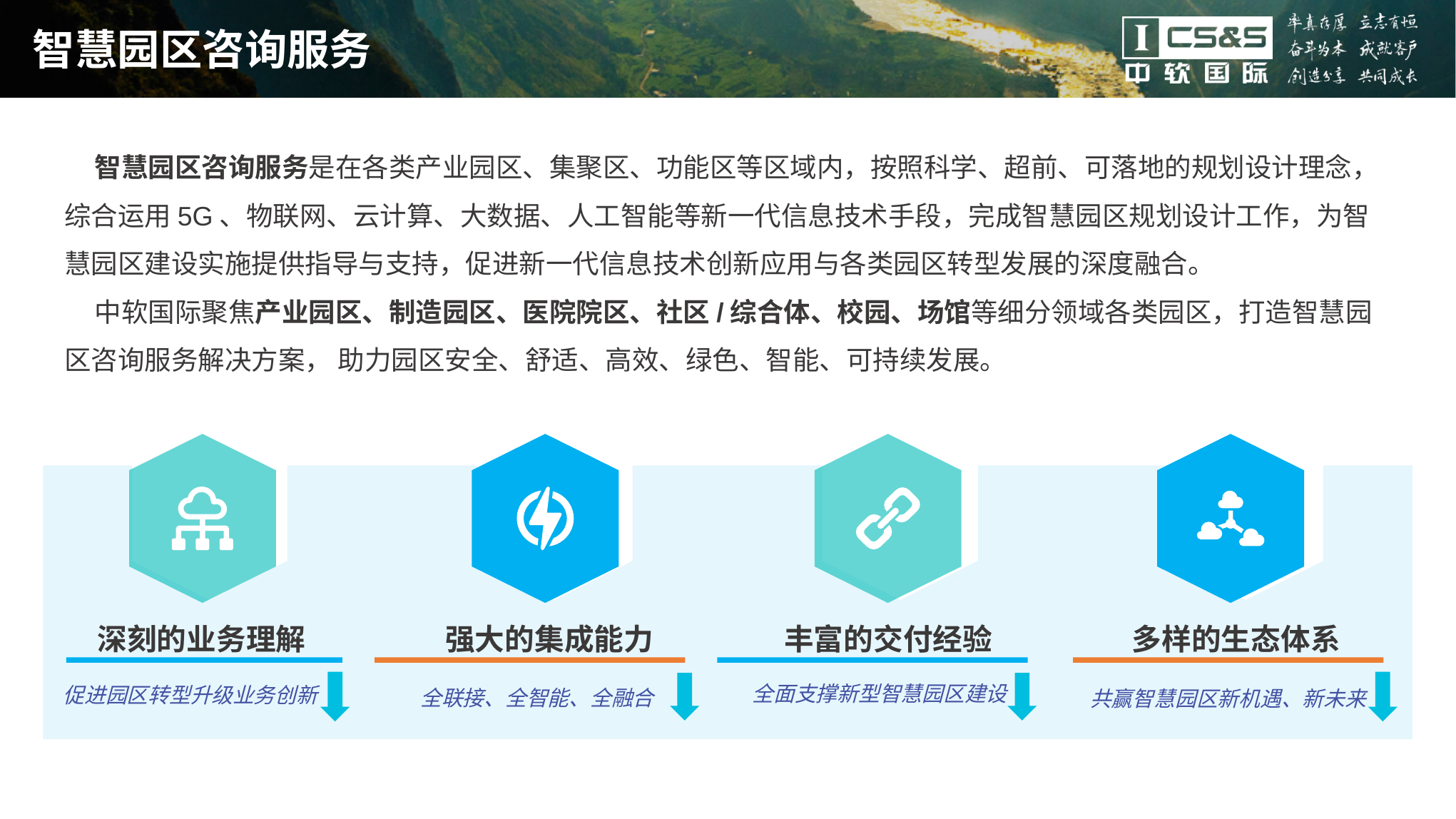

# 智慧园区咨询服务
    智慧园区咨询服务是在各类产业园区、集聚区、功能区等区域内，按照科学、超前、可落地的规划设计理念，综合运用5G、物联网、云计算、大数据、人工智能等新一代信息技术手段，完成智慧园区规划设计工作，为智慧园区建设实施提供指导与支持，促进新一代信息技术创新应用与各类园区转型发展的深度融合。
    中软国际聚焦产业园区、制造园区、医院院区、社区/综合体、校园、场馆等细分领域各类园区，打造智慧园区咨询服务解决方案， 助力园区安全、舒适、高效、绿色、智能、可持续发展。

深刻的业务理解
强大的集成能力
丰富的交付经验
多样的生态体系

全联接、全智能、全融合
全面支撑新型智慧园区建设
共赢智慧园区新机遇、新未来
促进园区转型升级业务创新